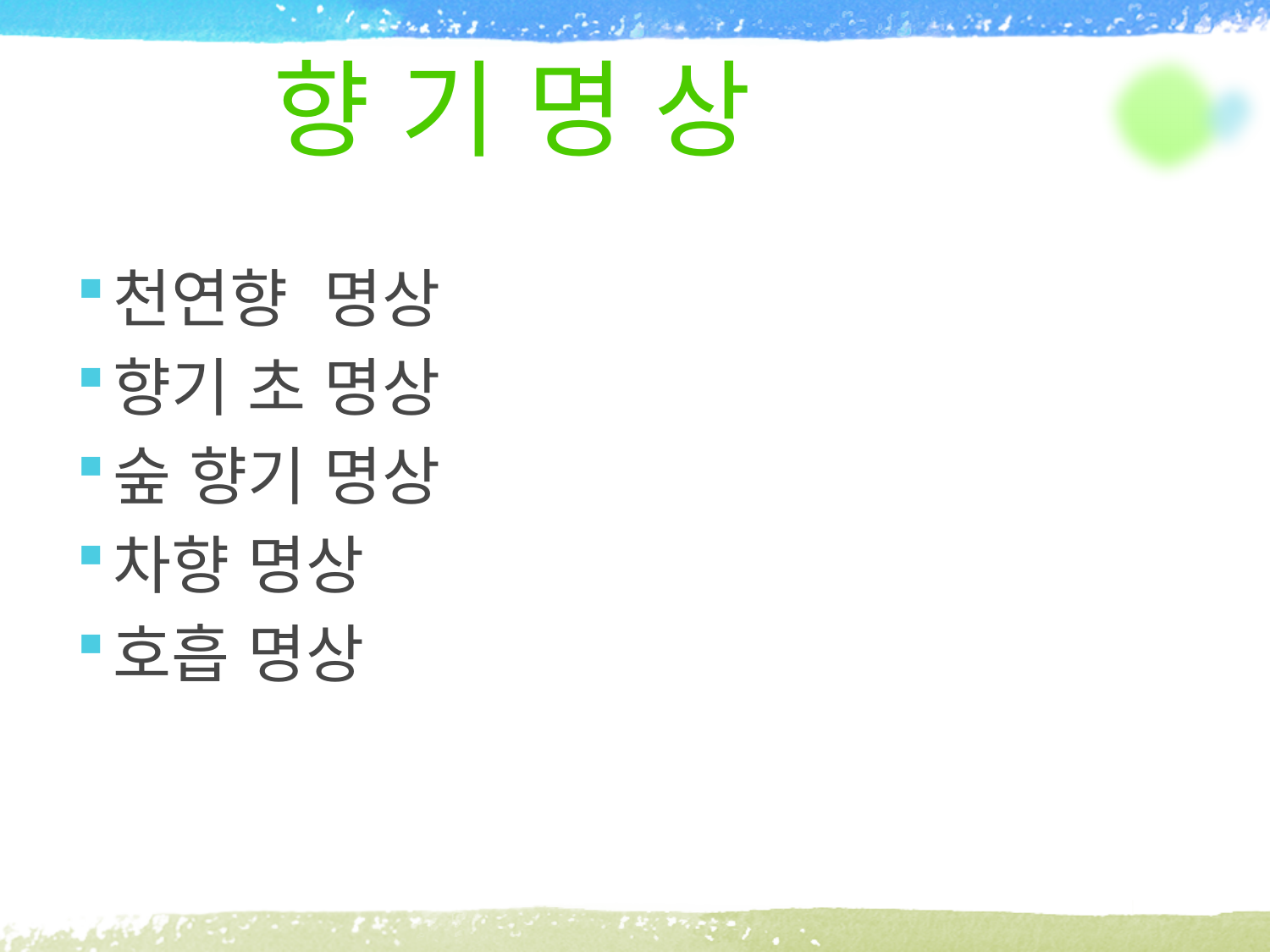

# 향 기 명 상

천연향  명상
향기 초 명상
숲 향기 명상
차향 명상
호흡 명상